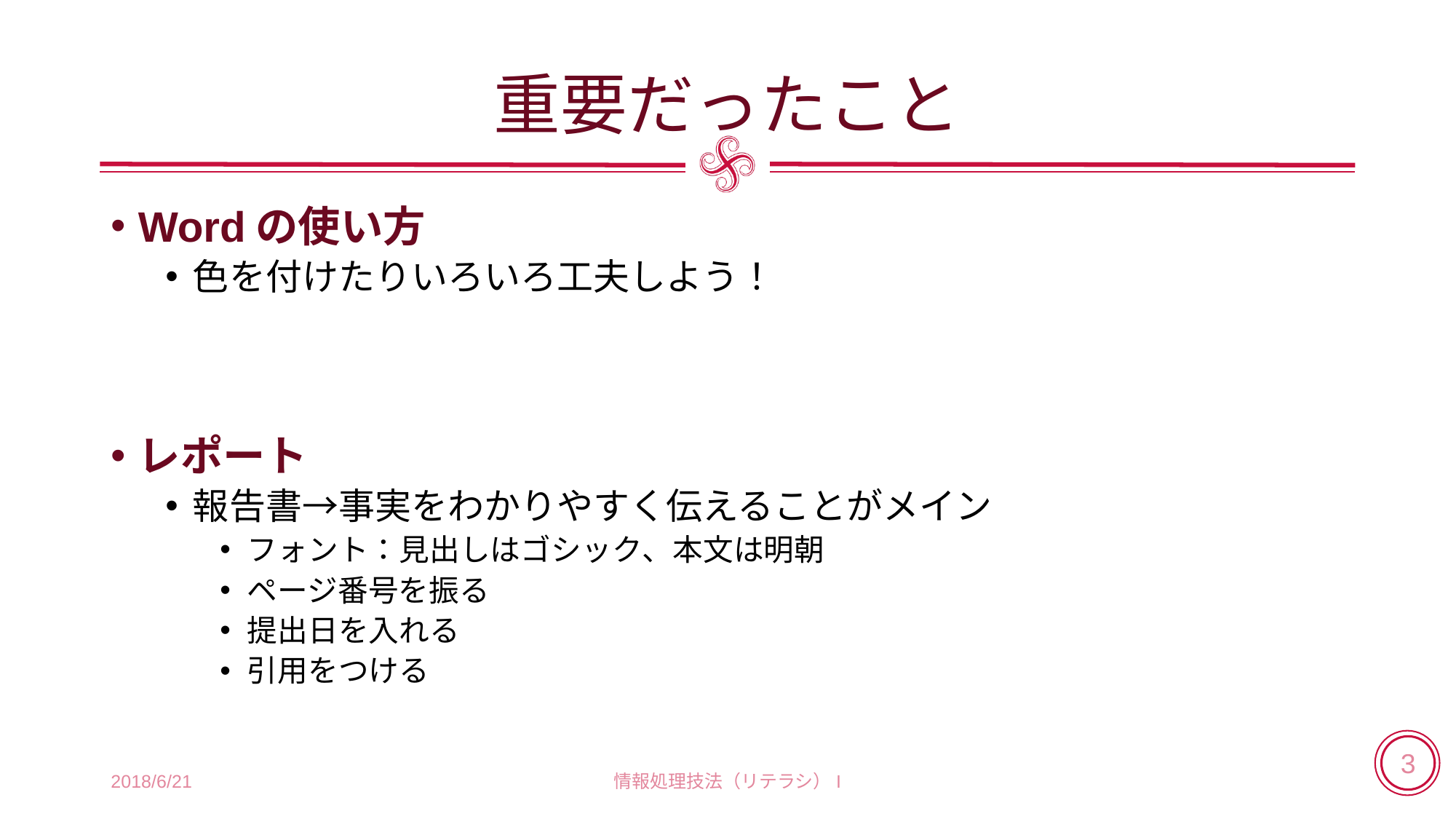

# 重要だったこと
Wordの使い方
色を付けたりいろいろ工夫しよう！

レポート
報告書→事実をわかりやすく伝えることがメイン
フォント：見出しはゴシック、本文は明朝
ページ番号を振る
提出日を入れる
引用をつける
2018/6/21
情報処理技法（リテラシ）I